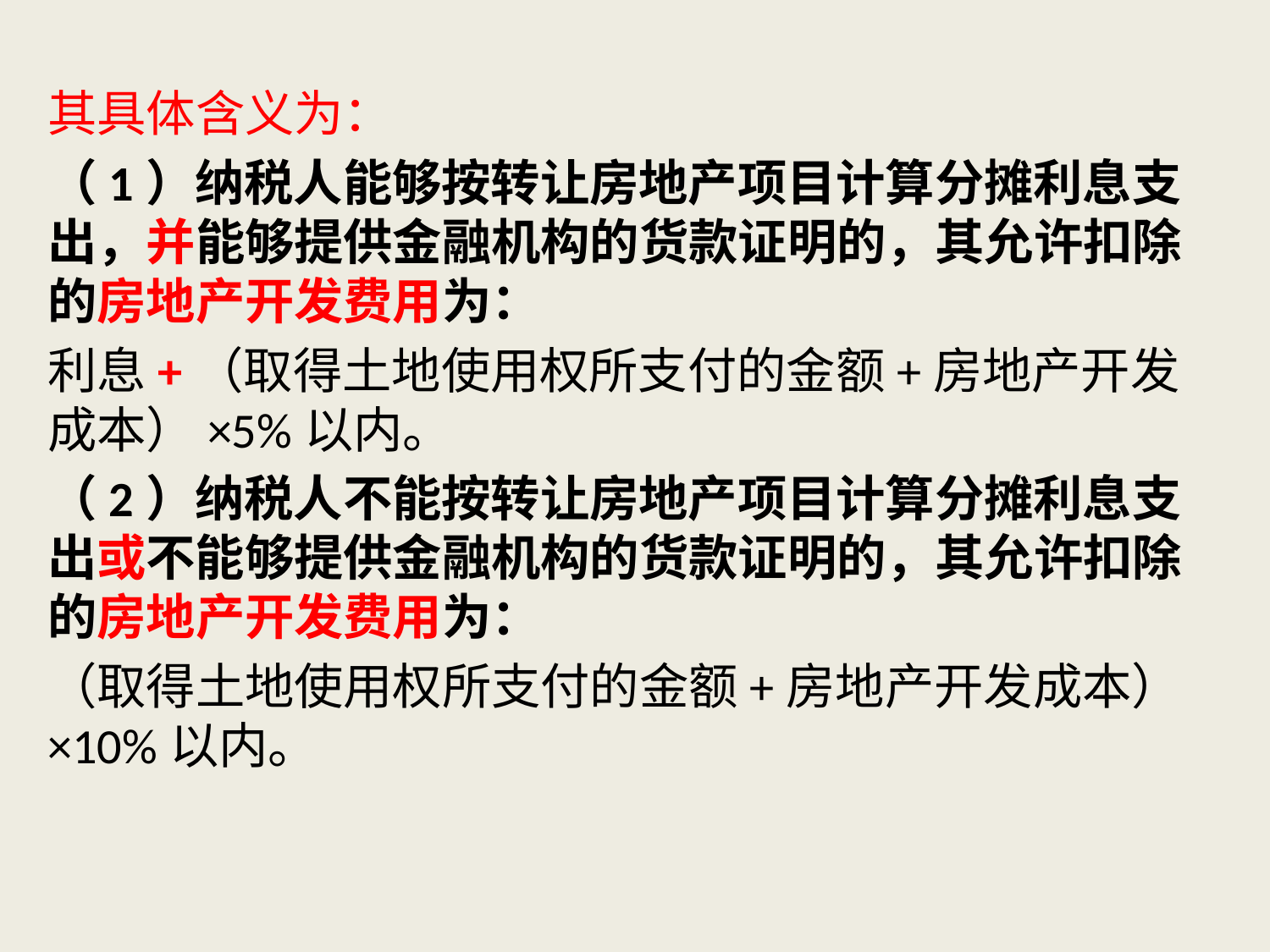

其具体含义为：
（1）纳税人能够按转让房地产项目计算分摊利息支出，并能够提供金融机构的货款证明的，其允许扣除的房地产开发费用为：
利息+（取得土地使用权所支付的金额+房地产开发成本）×5%以内。
（2）纳税人不能按转让房地产项目计算分摊利息支出或不能够提供金融机构的货款证明的，其允许扣除的房地产开发费用为：
（取得土地使用权所支付的金额+房地产开发成本）×10%以内。